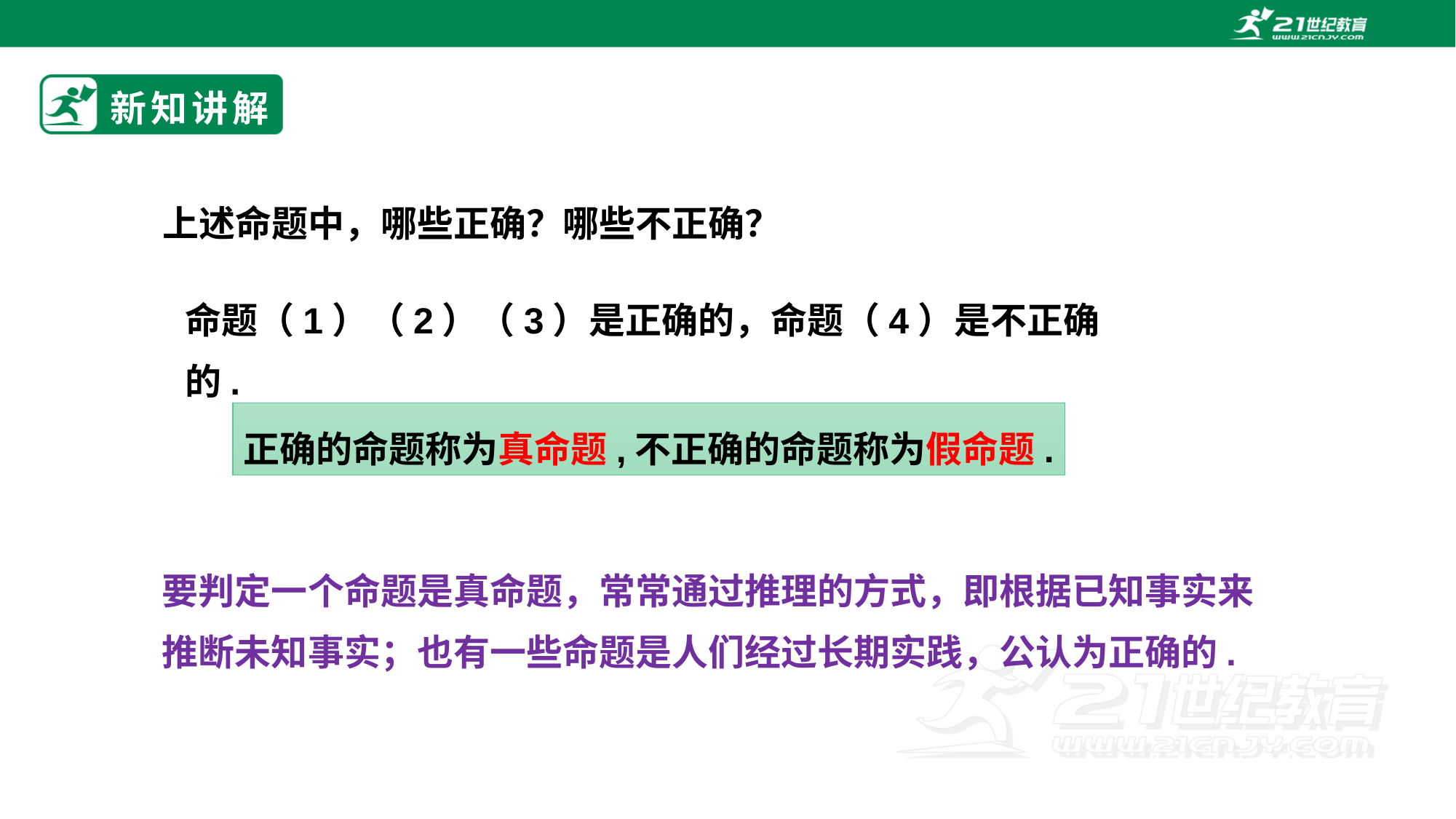

# 新知讲解
上述命题中，哪些正确？哪些不正确？
命题（1）（2）（3）是正确的，命题（4）是不正确的.
正确的命题称为真命题,不正确的命题称为假命题.
要判定一个命题是真命题，常常通过推理的方式，即根据已知事实来推断未知事实；也有一些命题是人们经过长期实践，公认为正确的.